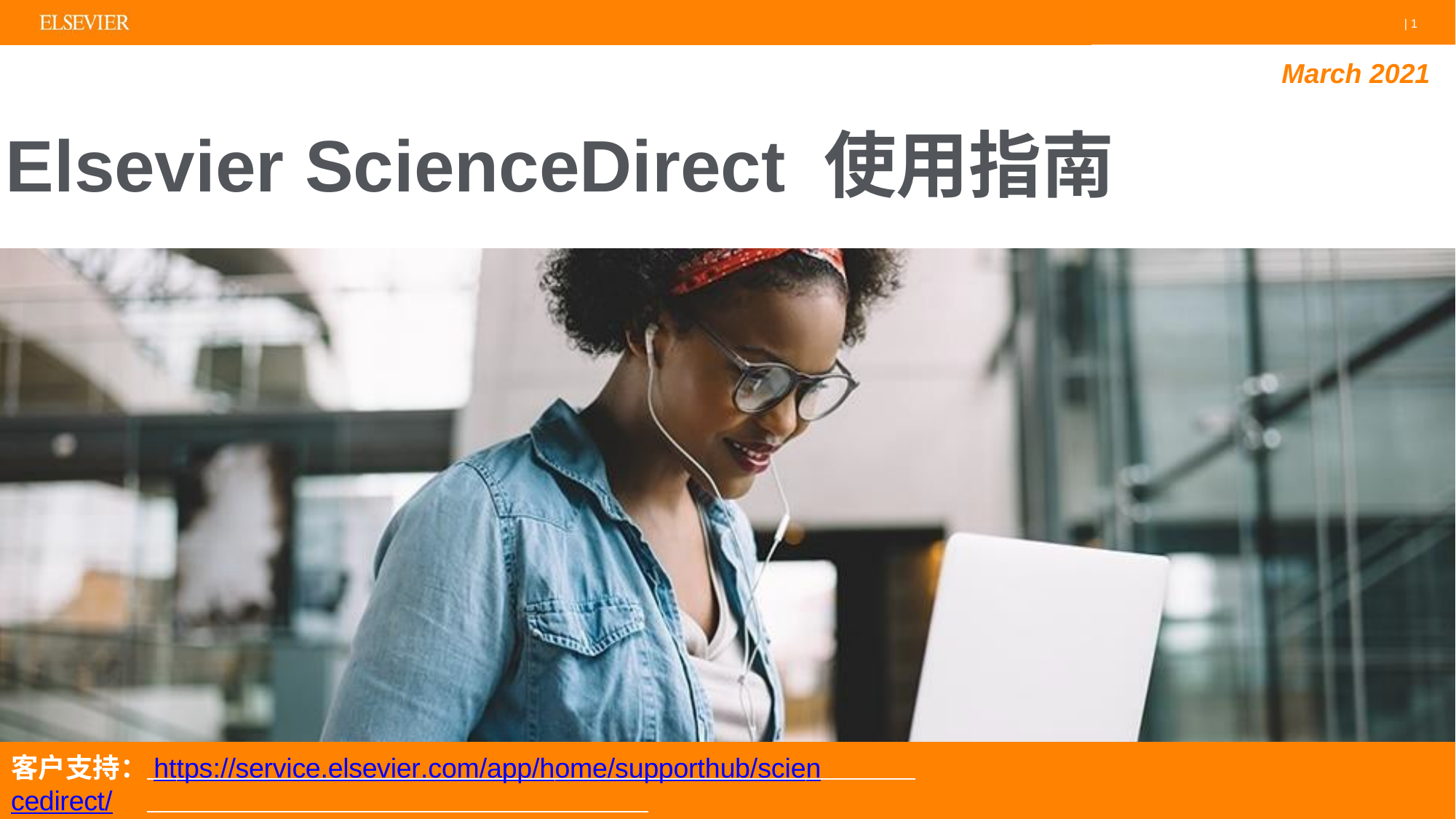

| 1
March 2021

Elsevier ScienceDirect 使用指南

客户支持：https://service.elsevier.com/app/home/supporthub/sciencedirect/
中文支持：联系 - ScienceDirect 支持中心 (elsevier.com)